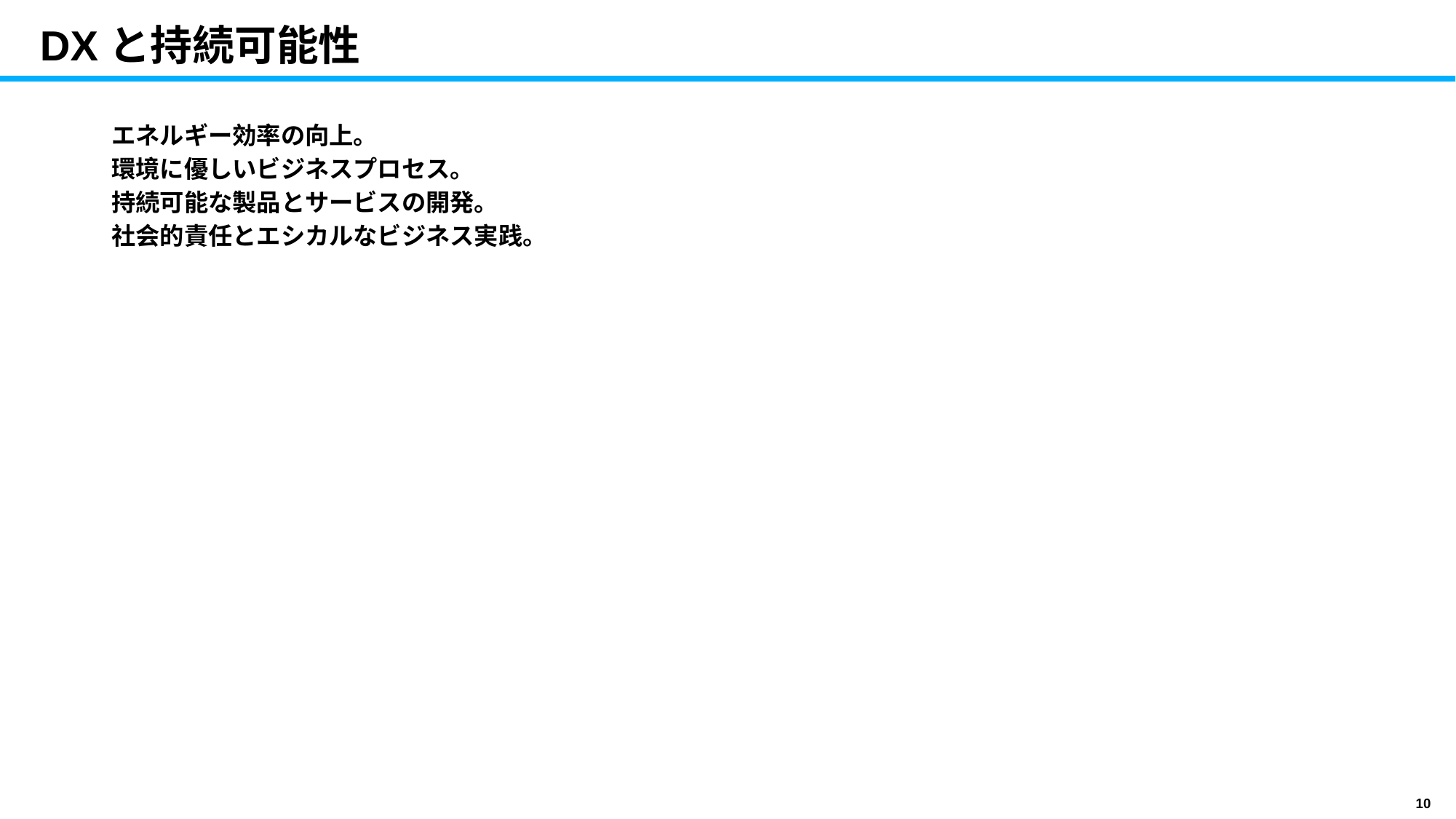

# DXと持続可能性
エネルギー効率の向上。
環境に優しいビジネスプロセス。
持続可能な製品とサービスの開発。
社会的責任とエシカルなビジネス実践。

10